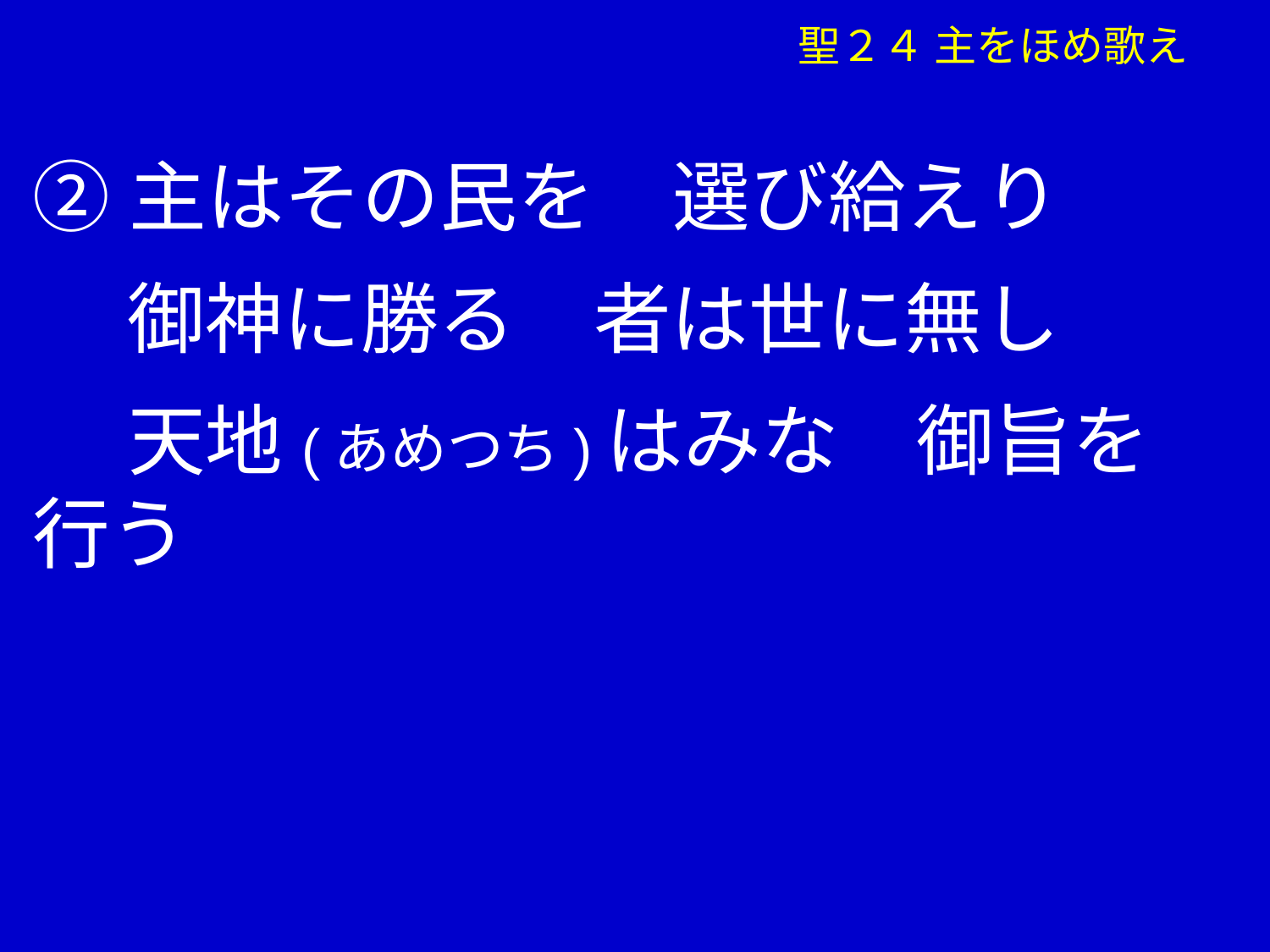

聖２４ 主をほめ歌え
②主はその民を　選び給えり
　 御神に勝る　者は世に無し
　 天地(あめつち)はみな　御旨を行う